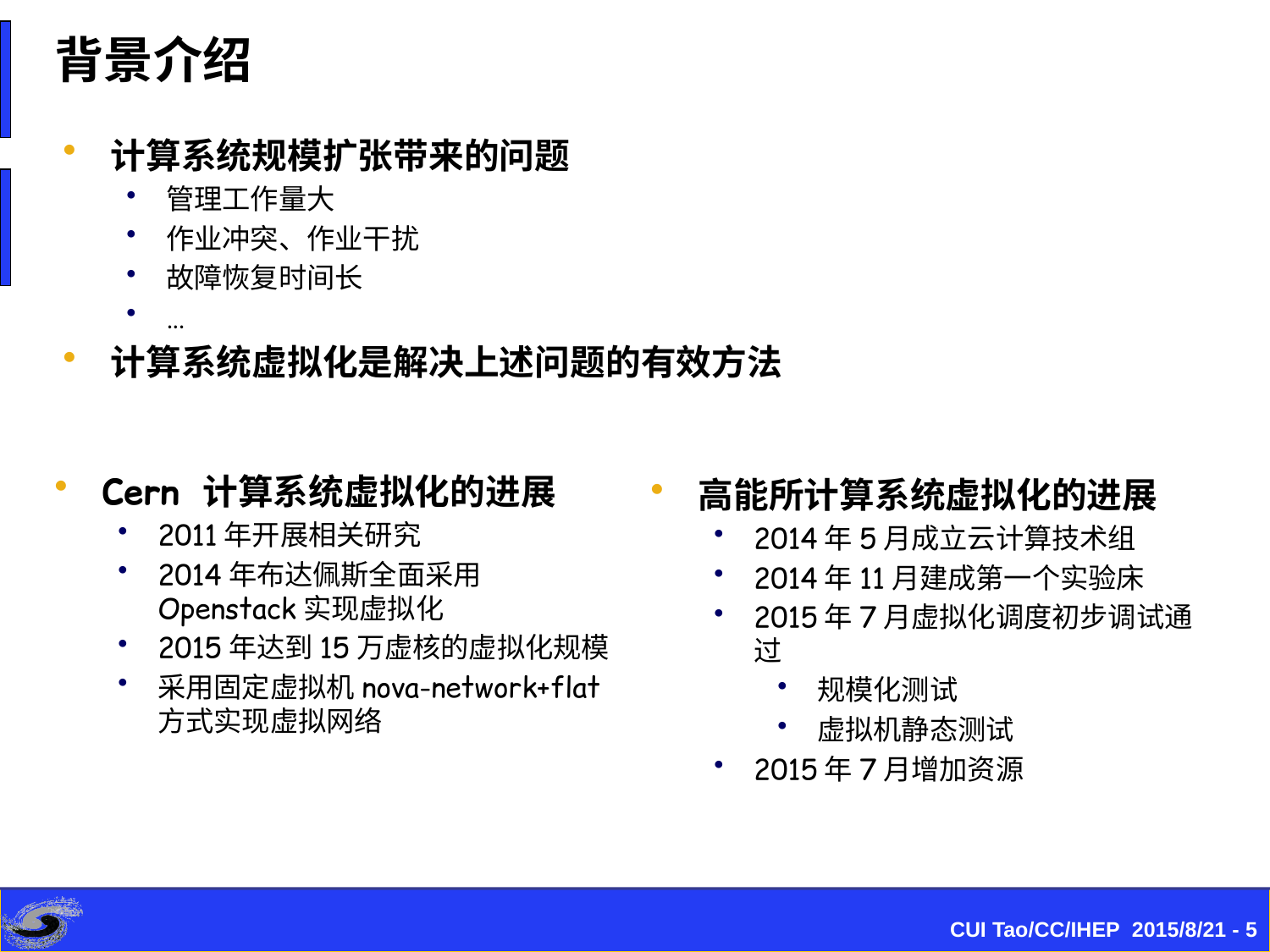

背景介绍
计算系统规模扩张带来的问题
管理工作量大
作业冲突、作业干扰
故障恢复时间长
…
计算系统虚拟化是解决上述问题的有效方法

Cern 计算系统虚拟化的进展
2011年开展相关研究
2014年布达佩斯全面采用Openstack实现虚拟化
2015年达到15万虚核的虚拟化规模
采用固定虚拟机nova-network+flat方式实现虚拟网络
高能所计算系统虚拟化的进展
2014年5月成立云计算技术组
2014年11月建成第一个实验床
2015年7月虚拟化调度初步调试通过
规模化测试
虚拟机静态测试
2015年7月增加资源

CUI Tao/CC/IHEP  2015/8/21 - 5